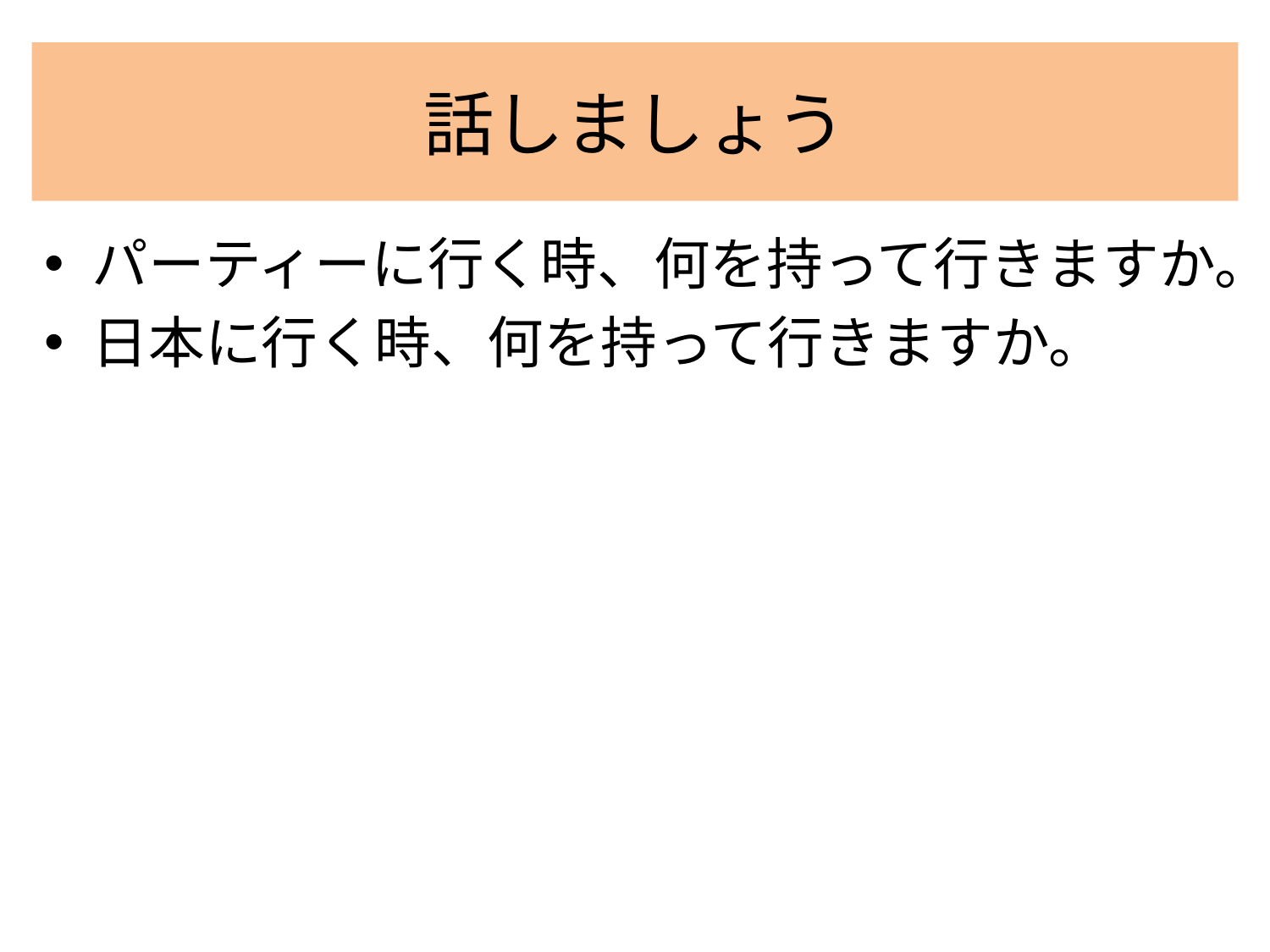

# 話しましょう
パーティーに行く時、何を持って行きますか。
日本に行く時、何を持って行きますか。